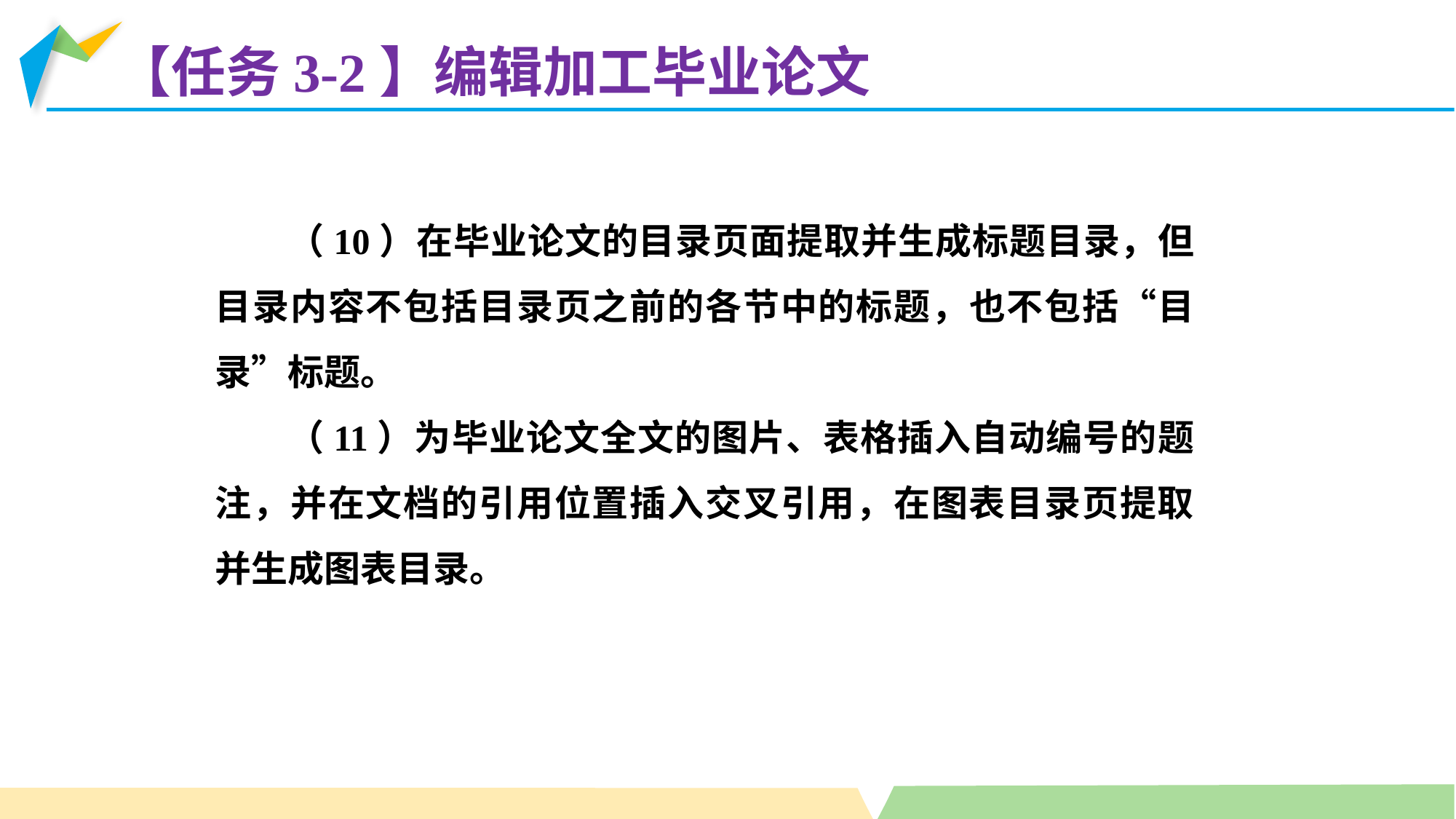

【任务3-2】编辑加工毕业论文
（10）在毕业论文的目录页面提取并生成标题目录，但目录内容不包括目录页之前的各节中的标题，也不包括“目录”标题。
（11）为毕业论文全文的图片、表格插入自动编号的题注，并在文档的引用位置插入交叉引用，在图表目录页提取并生成图表目录。